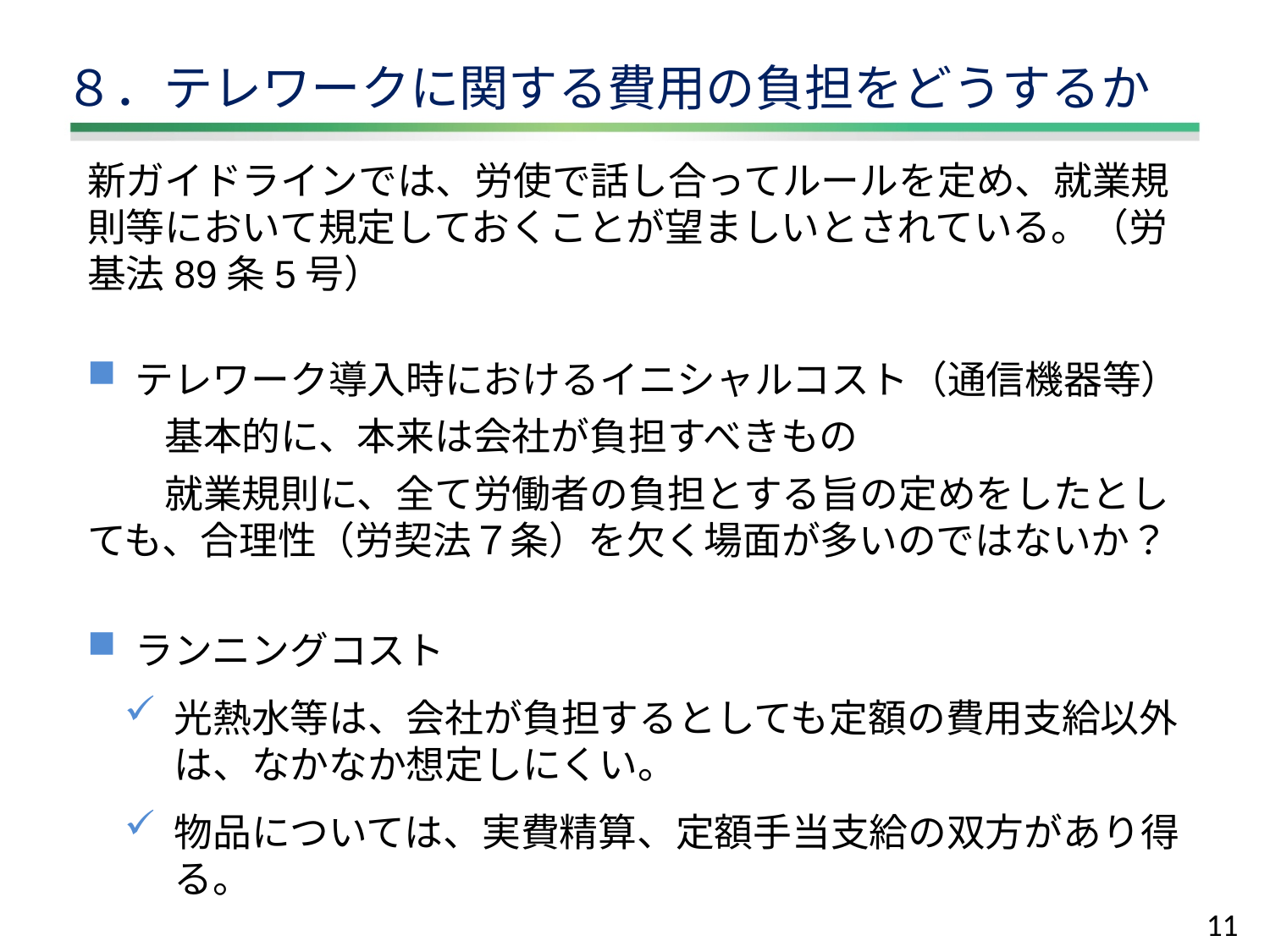

# ８．テレワークに関する費用の負担をどうするか
新ガイドラインでは、労使で話し合ってルールを定め、就業規則等において規定しておくことが望ましいとされている。（労基法89条5号）

テレワーク導入時におけるイニシャルコスト（通信機器等）
　　基本的に、本来は会社が負担すべきもの
　　就業規則に、全て労働者の負担とする旨の定めをしたとしても、合理性（労契法７条）を欠く場面が多いのではないか？

ランニングコスト
光熱水等は、会社が負担するとしても定額の費用支給以外は、なかなか想定しにくい。
物品については、実費精算、定額手当支給の双方があり得る。
11